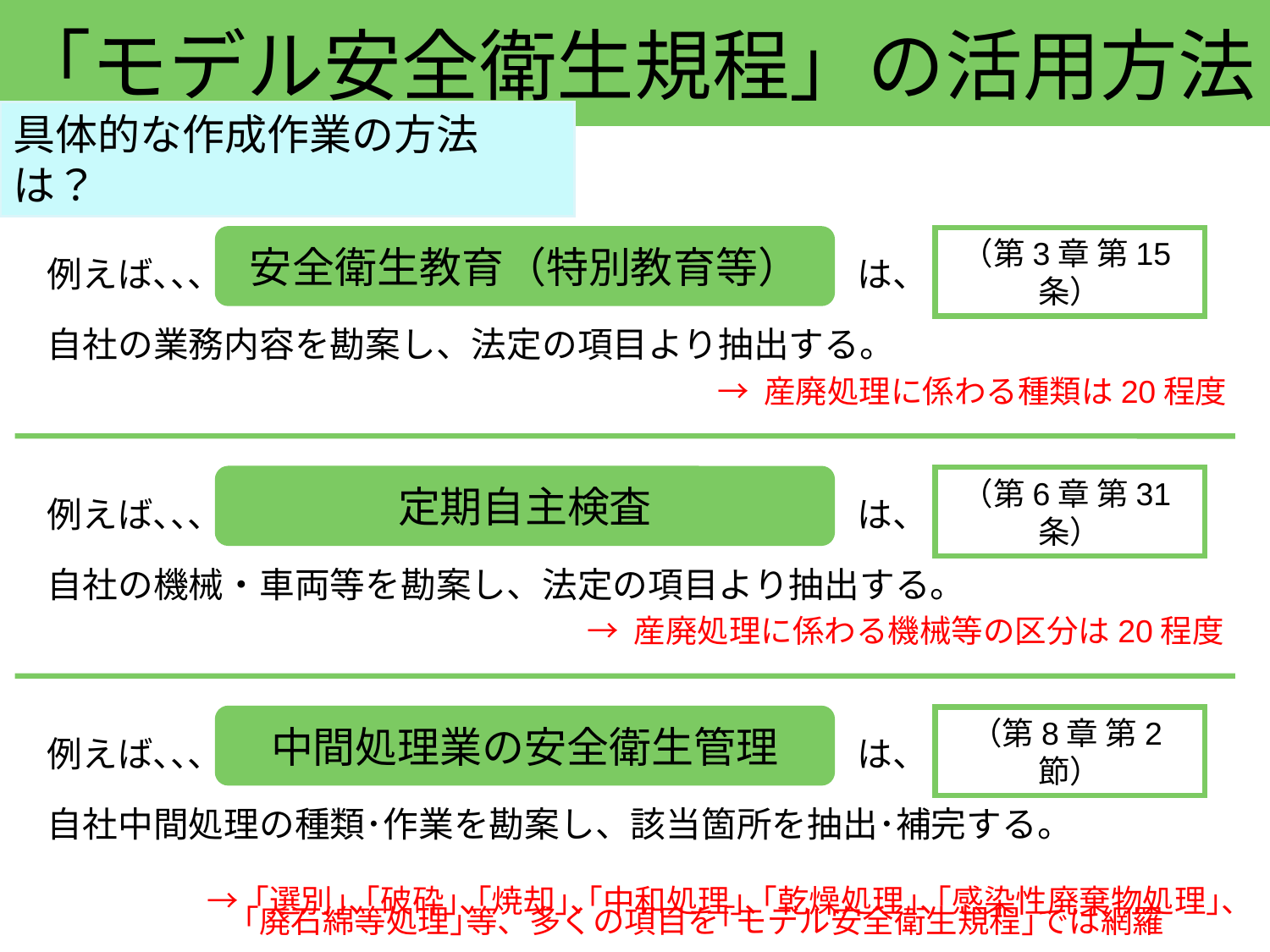

「モデル安全衛生規程」の活用方法
具体的な作成作業の方法は？
安全衛生教育（特別教育等）
例えば､､､
は、
（第3章 第15条）
自社の業務内容を勘案し、法定の項目より抽出する。
→ 産廃処理に係わる種類は20程度

定期自主検査
例えば､､､
は、
（第6章 第31条）
自社の機械・車両等を勘案し、法定の項目より抽出する。
→ 産廃処理に係わる機械等の区分は20程度

中間処理業の安全衛生管理
例えば､､､
は、
（第8章 第2節）
自社中間処理の種類･作業を勘案し、該当箇所を抽出･補完する。
→ ｢選別｣､｢破砕｣､｢焼却｣､｢中和処理｣､｢乾燥処理｣､｢感染性廃棄物処理｣､
    ｢廃石綿等処理｣等、多くの項目を｢モデル安全衛生規程｣では網羅